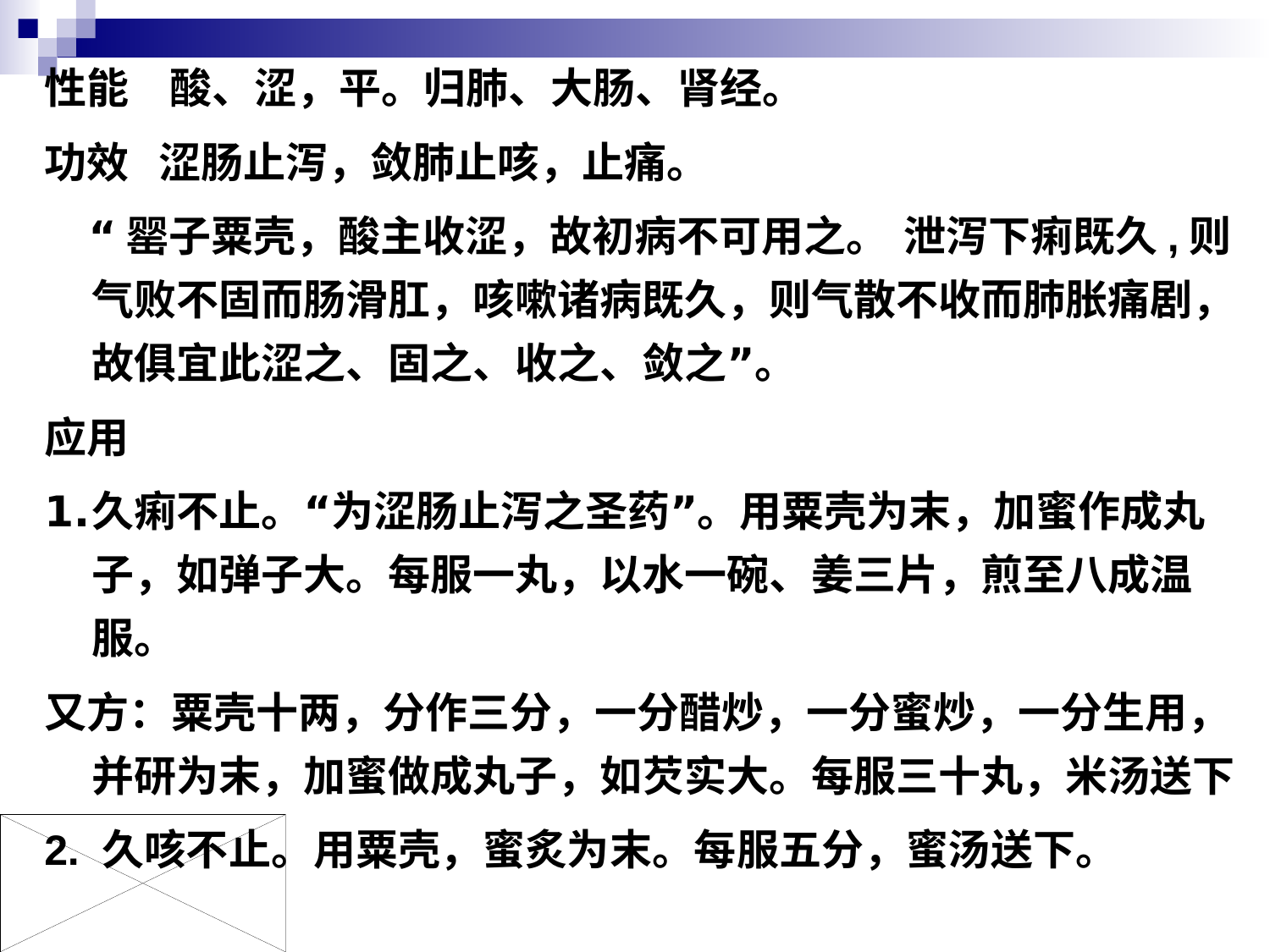

性能   酸、涩，平。归肺、大肠、肾经。
功效  涩肠止泻，敛肺止咳，止痛。
   “罂子粟壳，酸主收涩，故初病不可用之。 泄泻下痢既久,则气败不固而肠滑肛，咳嗽诸病既久，则气散不收而肺胀痛剧，故俱宜此涩之、固之、收之、敛之”。
应用
久痢不止。“为涩肠止泻之圣药”。用粟壳为末，加蜜作成丸子，如弹子大。每服一丸，以水一碗、姜三片，煎至八成温服。
又方：粟壳十两，分作三分，一分醋炒，一分蜜炒，一分生用，并研为末，加蜜做成丸子，如芡实大。每服三十丸，米汤送下
2. 久咳不止。用粟壳，蜜炙为末。每服五分，蜜汤送下。